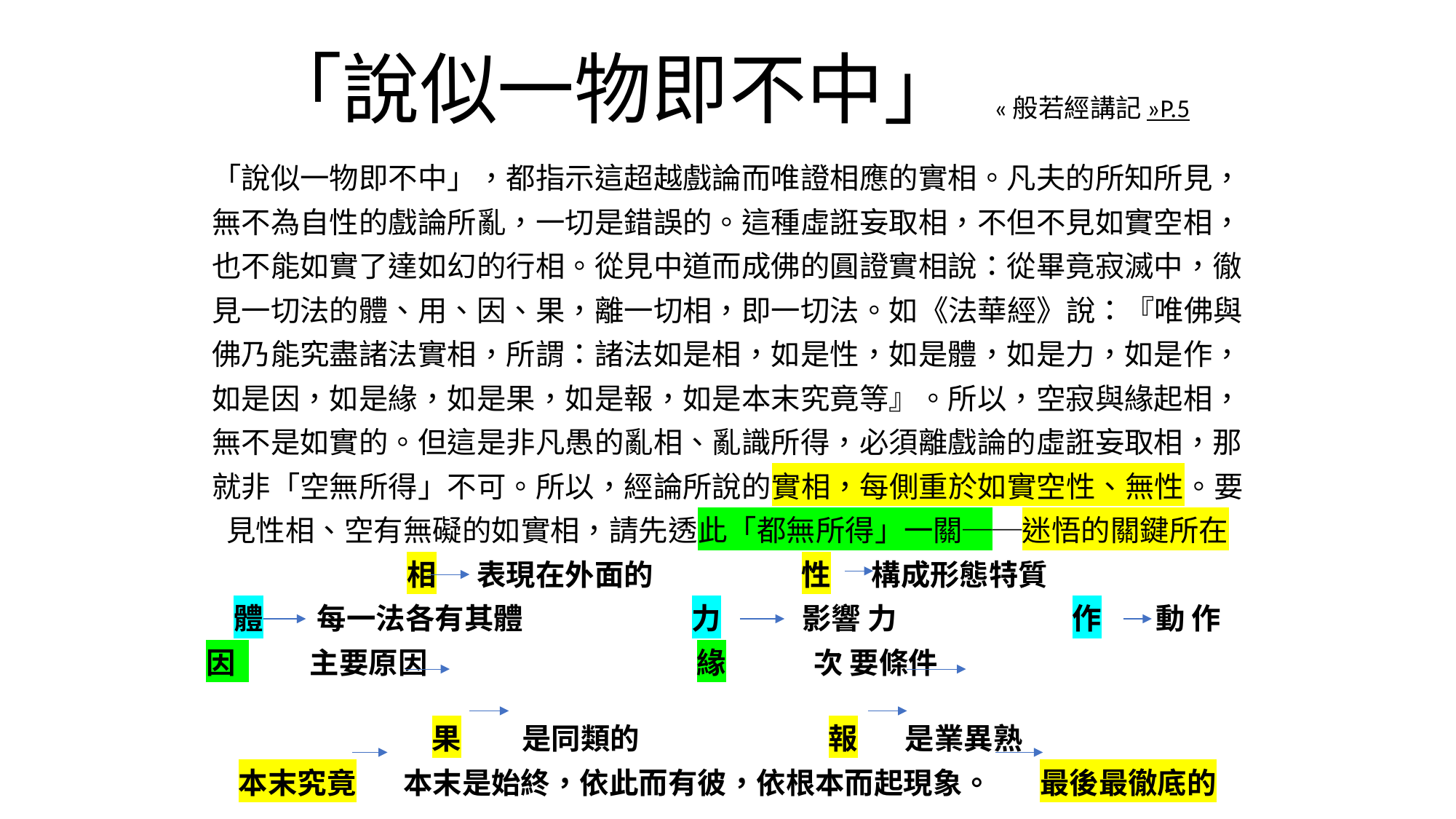

# 「說似一物即不中」 «般若經講記»P.5
「說似一物即不中」，都指示這超越戲論而唯證相應的實相。凡夫的所知所見，
無不為自性的戲論所亂，一切是錯誤的。這種虛誑妄取相，不但不見如實空相，
也不能如實了達如幻的行相。從見中道而成佛的圓證實相說：從畢竟寂滅中，徹
見一切法的體、用、因、果，離一切相，即一切法。如《法華經》說：『唯佛與
佛乃能究盡諸法實相，所謂：諸法如是相，如是性，如是體，如是力，如是作，
如是因，如是緣，如是果，如是報，如是本末究竟等』。所以，空寂與緣起相，
無不是如實的。但這是非凡愚的亂相、亂識所得，必須離戲論的虛誑妄取相，那
就非「空無所得」不可。所以，經論所說的實相，每側重於如實空性、無性。要
見性相、空有無礙的如實相，請先透此「都無所得」一關──迷悟的關鍵所在
相      表現在外面的                      性      構成形態特質
體        每一法各有其體                         力            影響 力                          作        動 作
 因           主要原因                                        緣             次 要條件
果         是同類的                            報       是業異熟
本末究竟       本末是始終，依此而有彼，依根本而起現象。       最後最徹底的